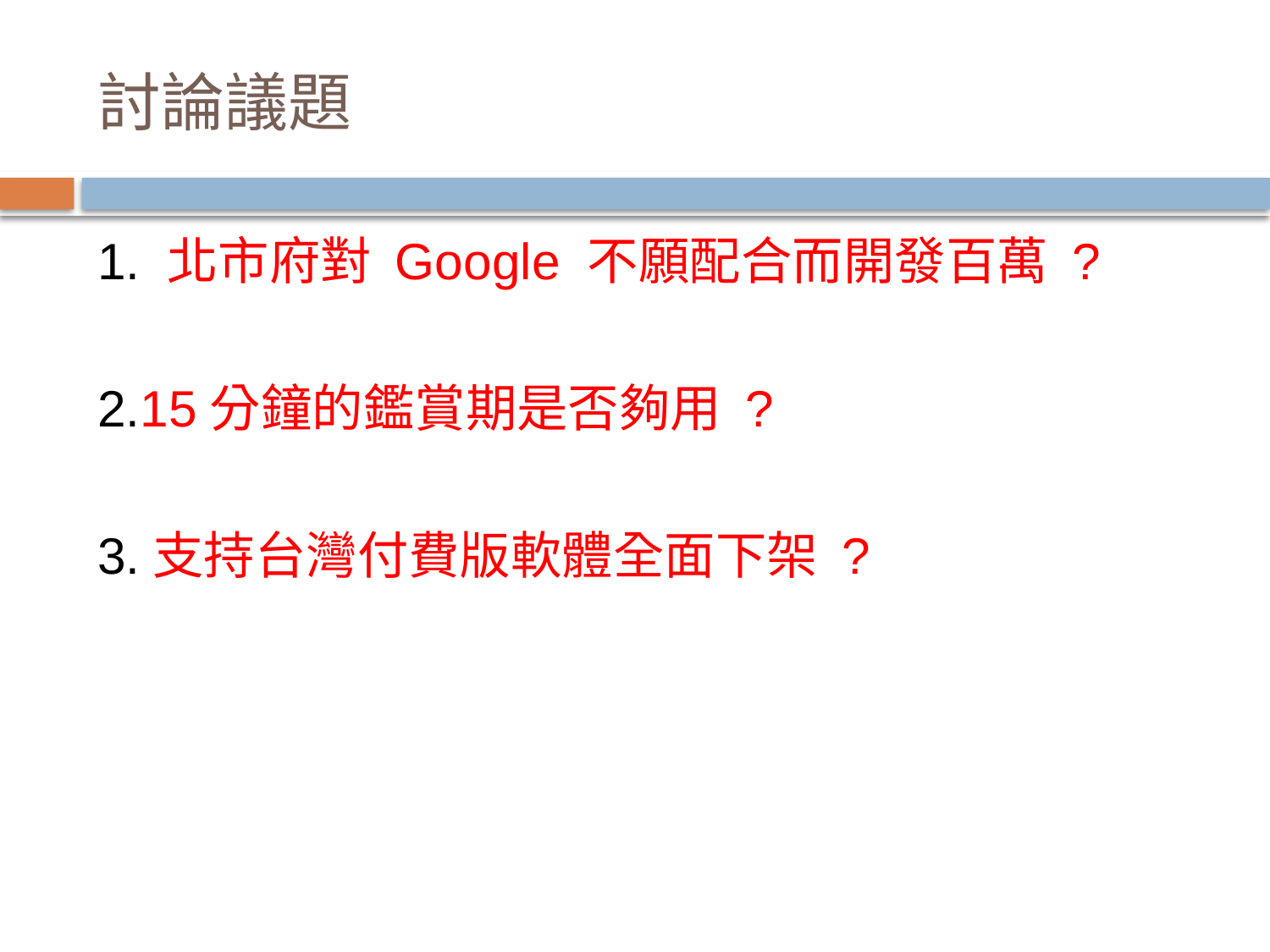

# 討論議題
1. 北市府對 Google 不願配合而開發百萬 ?

2.15分鐘的鑑賞期是否夠用 ?

3.支持台灣付費版軟體全面下架 ?